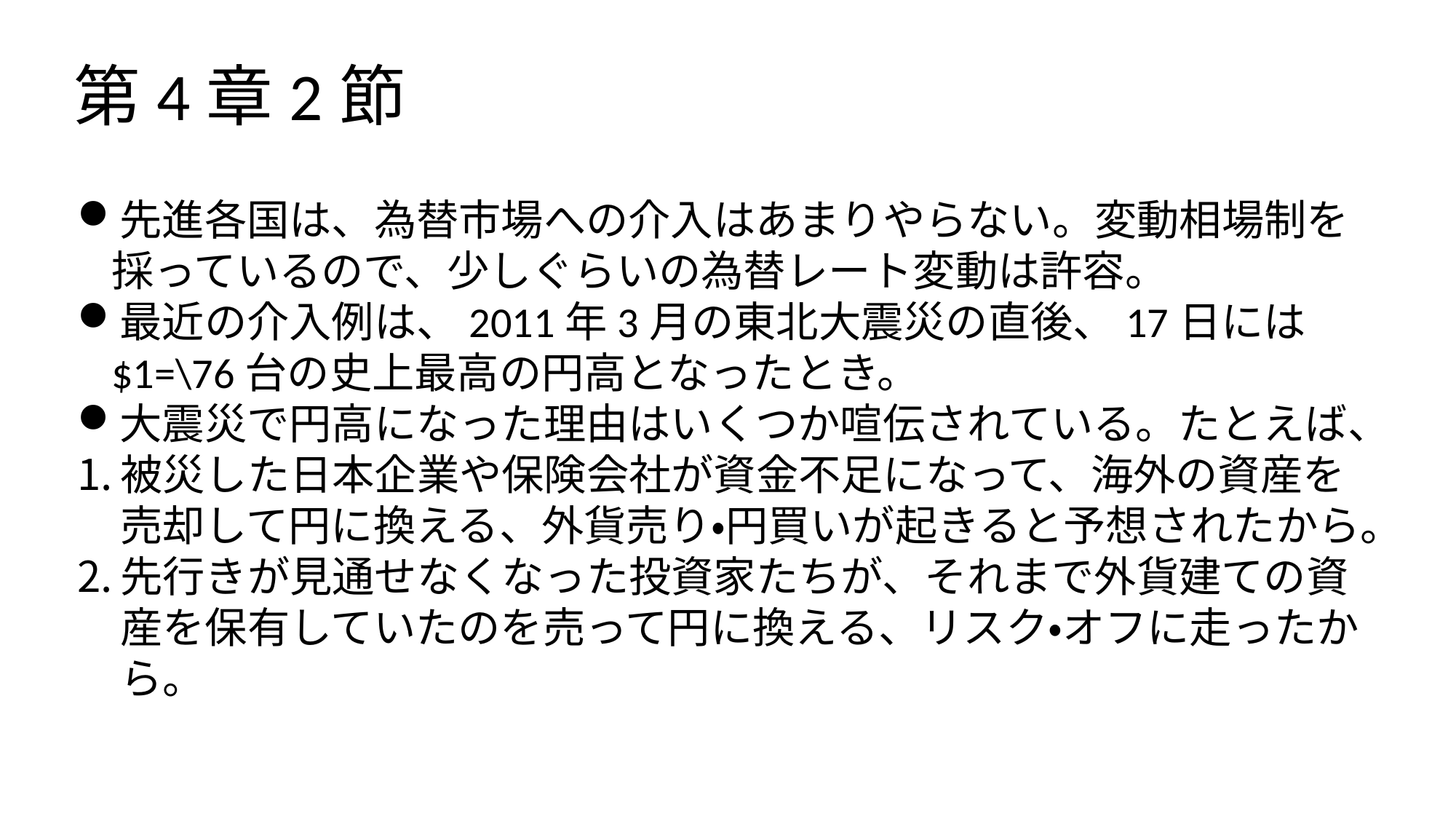

# 第4章2節
先進各国は、為替市場への介入はあまりやらない。変動相場制を採っているので、少しぐらいの為替レート変動は許容。
最近の介入例は、2011年3月の東北大震災の直後、17日には$1=\76台の史上最高の円高となったとき。
大震災で円高になった理由はいくつか喧伝されている。たとえば、
被災した日本企業や保険会社が資金不足になって、海外の資産を売却して円に換える、外貨売り・円買いが起きると予想されたから。
先行きが見通せなくなった投資家たちが、それまで外貨建ての資産を保有していたのを売って円に換える、リスク・オフに走ったから。